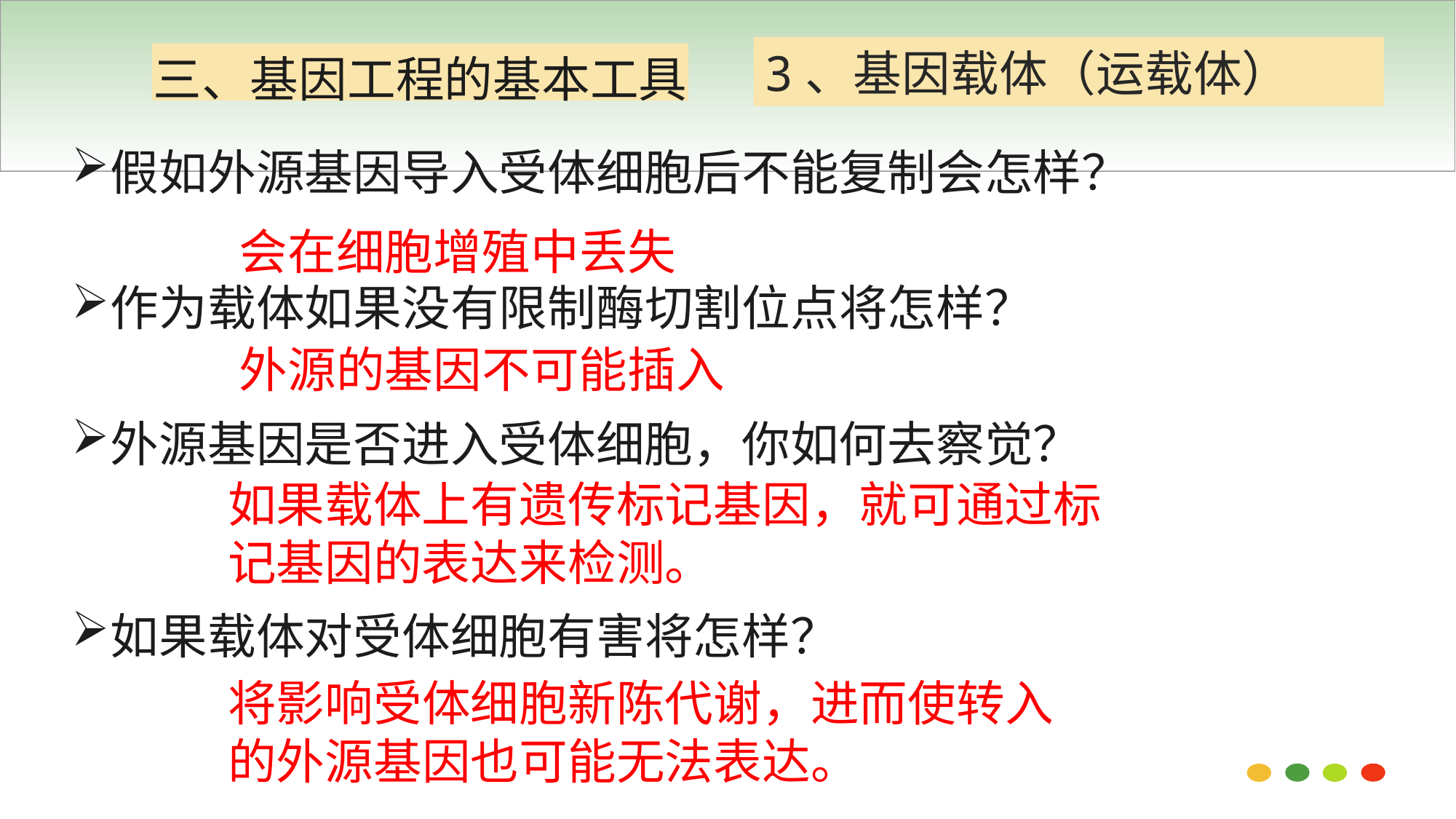

3、基因载体（运载体）
三、基因工程的基本工具
假如外源基因导入受体细胞后不能复制会怎样？

作为载体如果没有限制酶切割位点将怎样？

外源基因是否进入受体细胞，你如何去察觉？

如果载体对受体细胞有害将怎样？
会在细胞增殖中丢失
外源的基因不可能插入
如果载体上有遗传标记基因，就可通过标记基因的表达来检测。
将影响受体细胞新陈代谢，进而使转入的外源基因也可能无法表达。